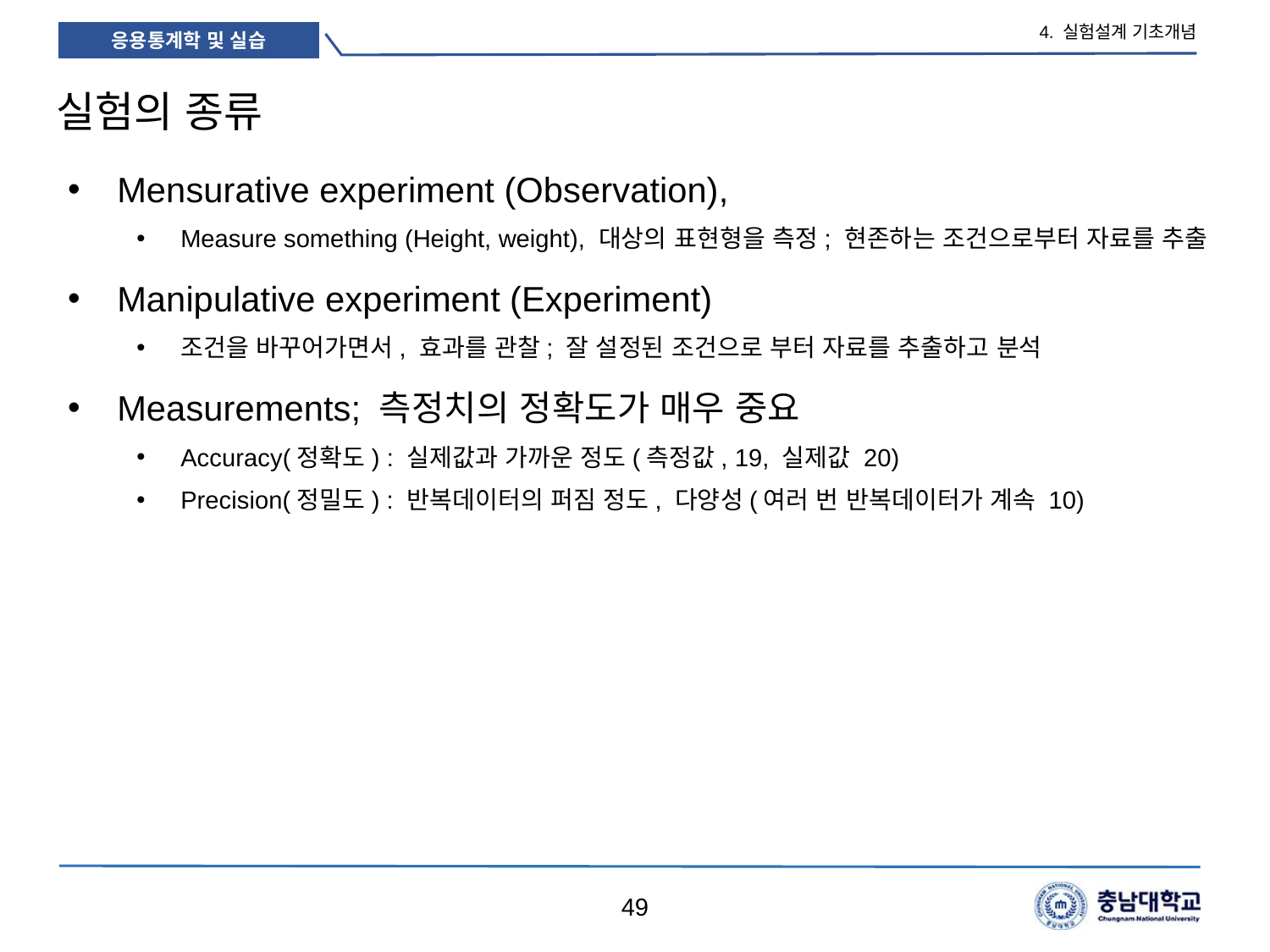

4. 실험설계 기초개념
# 실험의 종류
Mensurative experiment (Observation),
Measure something (Height, weight), 대상의 표현형을 측정; 현존하는 조건으로부터 자료를 추출
Manipulative experiment (Experiment)
조건을 바꾸어가면서, 효과를 관찰; 잘 설정된 조건으로 부터 자료를 추출하고 분석
Measurements; 측정치의 정확도가 매우 중요
Accuracy(정확도) : 실제값과 가까운 정도(측정값, 19, 실제값 20)
Precision(정밀도) : 반복데이터의 퍼짐 정도, 다양성(여러 번 반복데이터가 계속 10)
49